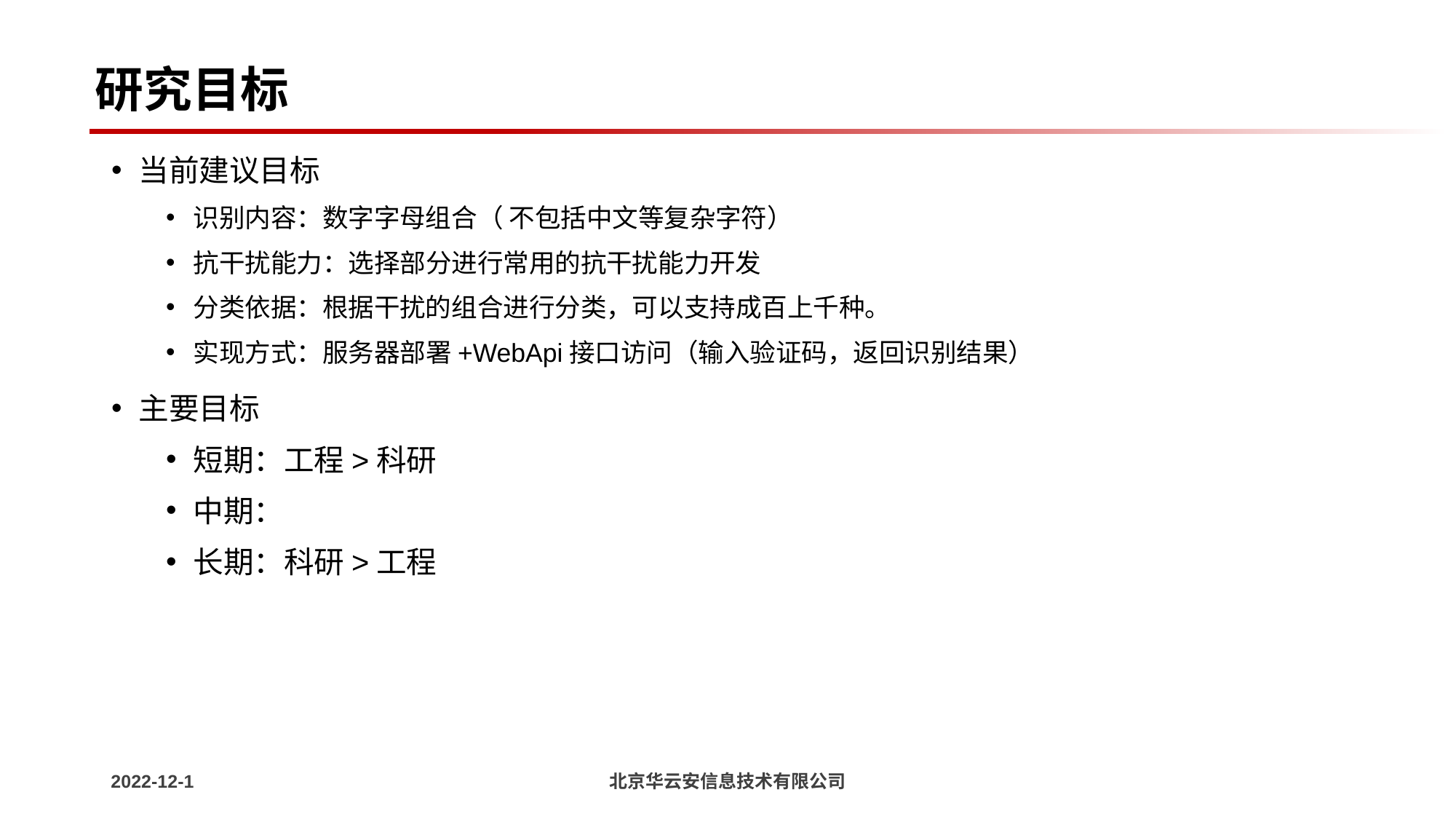

# 研究目标

当前建议目标
识别内容：数字字母组合（ 不包括中文等复杂字符）
抗干扰能力：选择部分进行常用的抗干扰能力开发
分类依据：根据干扰的组合进行分类，可以支持成百上千种。
实现方式：服务器部署+WebApi接口访问（输入验证码，返回识别结果）
主要目标
短期：工程>科研
中期：
长期：科研>工程

2022-12-1
北京华云安信息技术有限公司
37